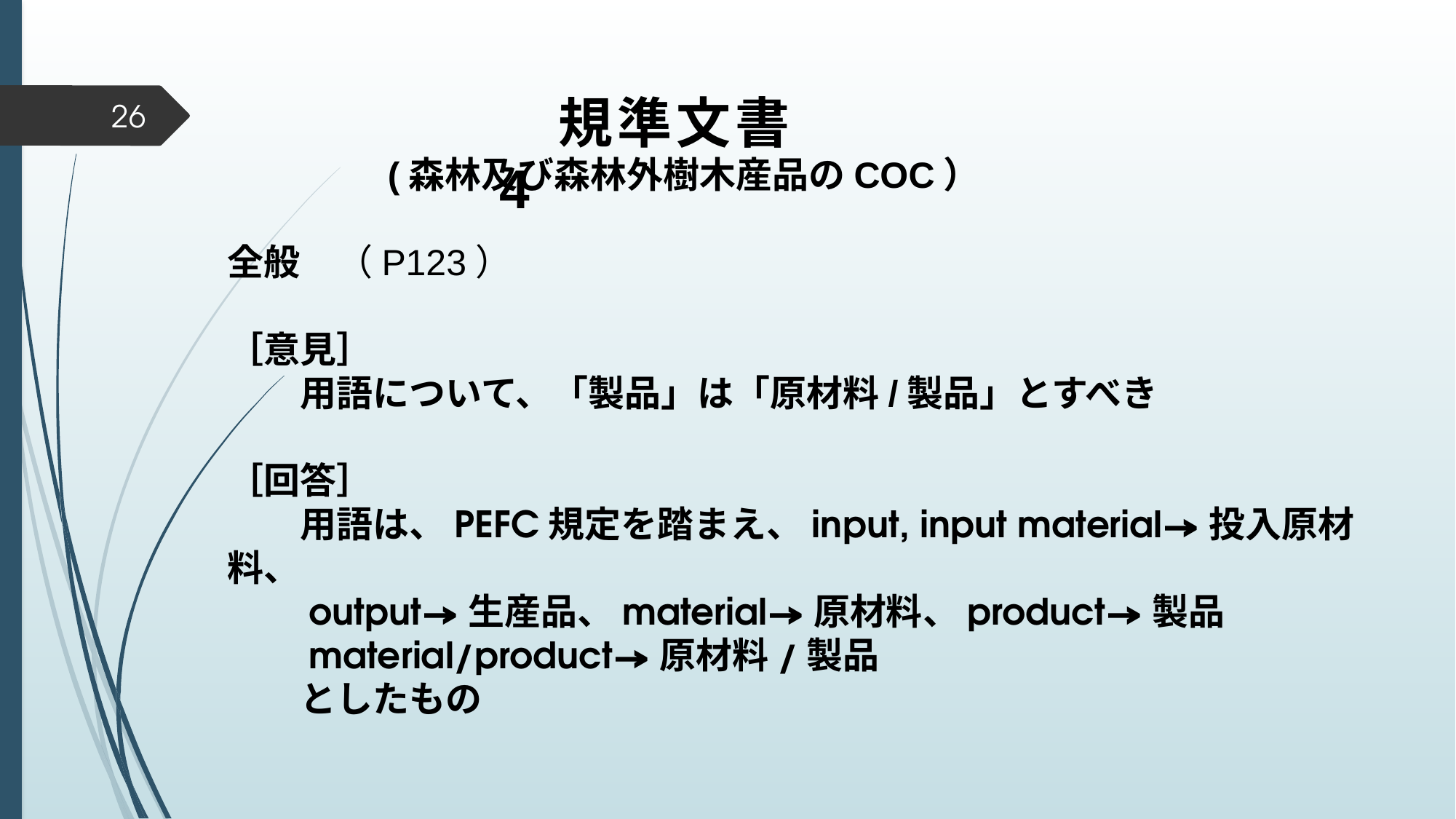

規準文書4
26
            　 (森林及び森林外樹木産品のCOC）

全般　（P123）

［意見］
　　用語について、「製品」は「原材料/製品」とすべき

［回答］
　　用語は、PEFC規定を踏まえ、input, input material→投入原材料、
　　output→生産品、material→原材料、product→製品
　　material/product→原材料/製品
　　としたもの